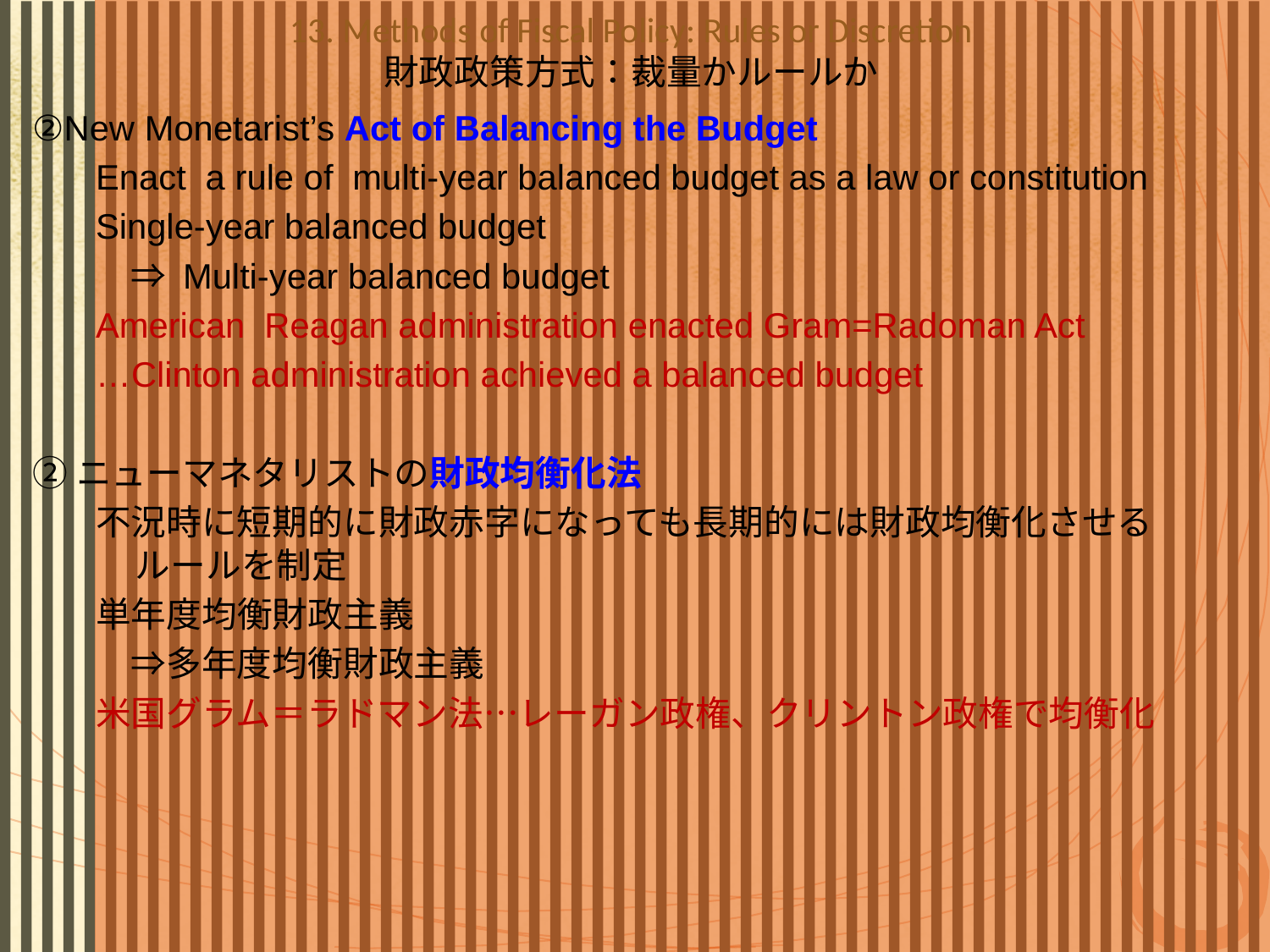

# 13. Methods of Fiscal Policy: Rules or Discretion 財政政策方式：裁量かルールか
②New Monetarist’s Act of Balancing the Budget
Enact  a rule of  multi-year balanced budget as a law or constitution
Single-year balanced budget
　⇒ Multi-year balanced budget
American  Reagan administration enacted Gram=Radoman Act
…Clinton administration achieved a balanced budget

②ニューマネタリストの財政均衡化法
不況時に短期的に財政赤字になっても長期的には財政均衡化させるルールを制定
単年度均衡財政主義
　⇒多年度均衡財政主義
米国グラム＝ラドマン法…レーガン政権、クリントン政権で均衡化